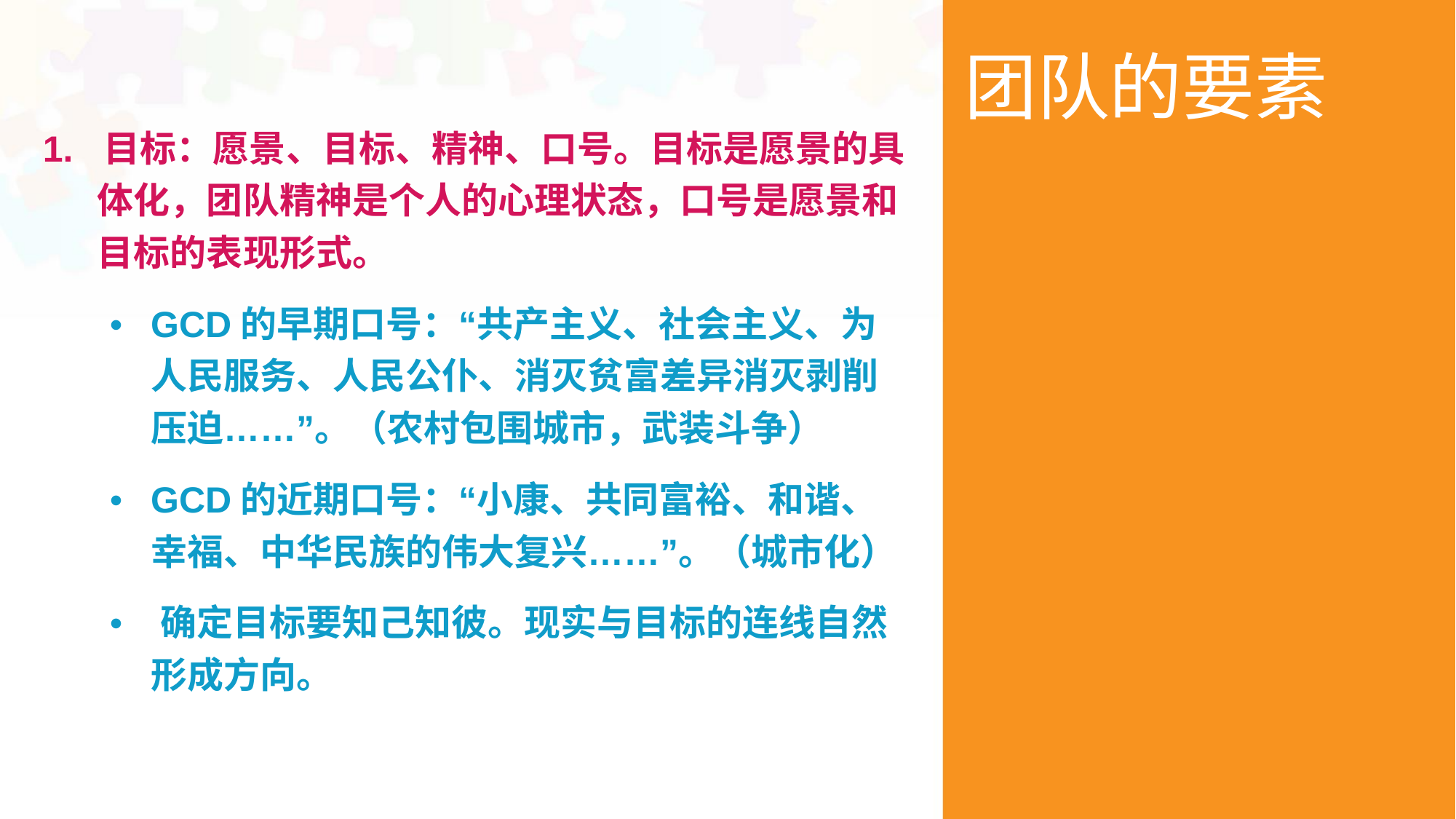

团队的要素
1. 目标：愿景、目标、精神、口号。目标是愿景的具
体化，团队精神是个人的心理状态，口号是愿景和
目标的表现形式。
• GCD的早期口号：“共产主义、社会主义、为
人民服务、人民公仆、消灭贫富差异消灭剥削
压迫……”。（农村包围城市，武装斗争）
• GCD的近期口号：“小康、共同富裕、和谐、
幸福、中华民族的伟大复兴……”。（城市化）
• 确定目标要知己知彼。现实与目标的连线自然
形成方向。